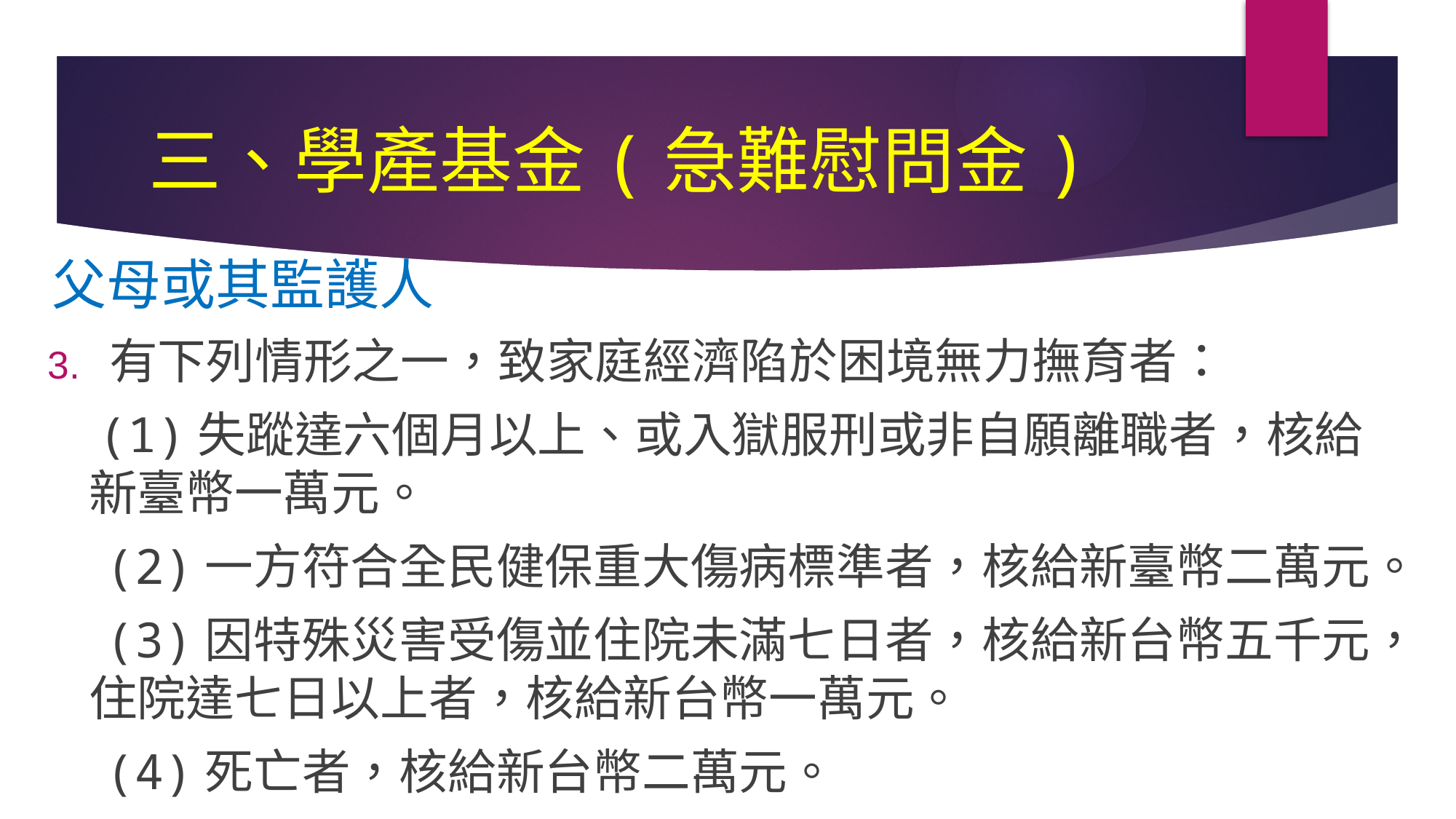

# 三、學產基金(急難慰問金)
父母或其監護人
有下列情形之一，致家庭經濟陷於困境無力撫育者：
 (1)失蹤達六個月以上、或入獄服刑或非自願離職者，核給新臺幣一萬元。
  (2)一方符合全民健保重大傷病標準者，核給新臺幣二萬元。
  (3)因特殊災害受傷並住院未滿七日者，核給新台幣五千元，住院達七日以上者，核給新台幣一萬元。
  (4)死亡者，核給新台幣二萬元。